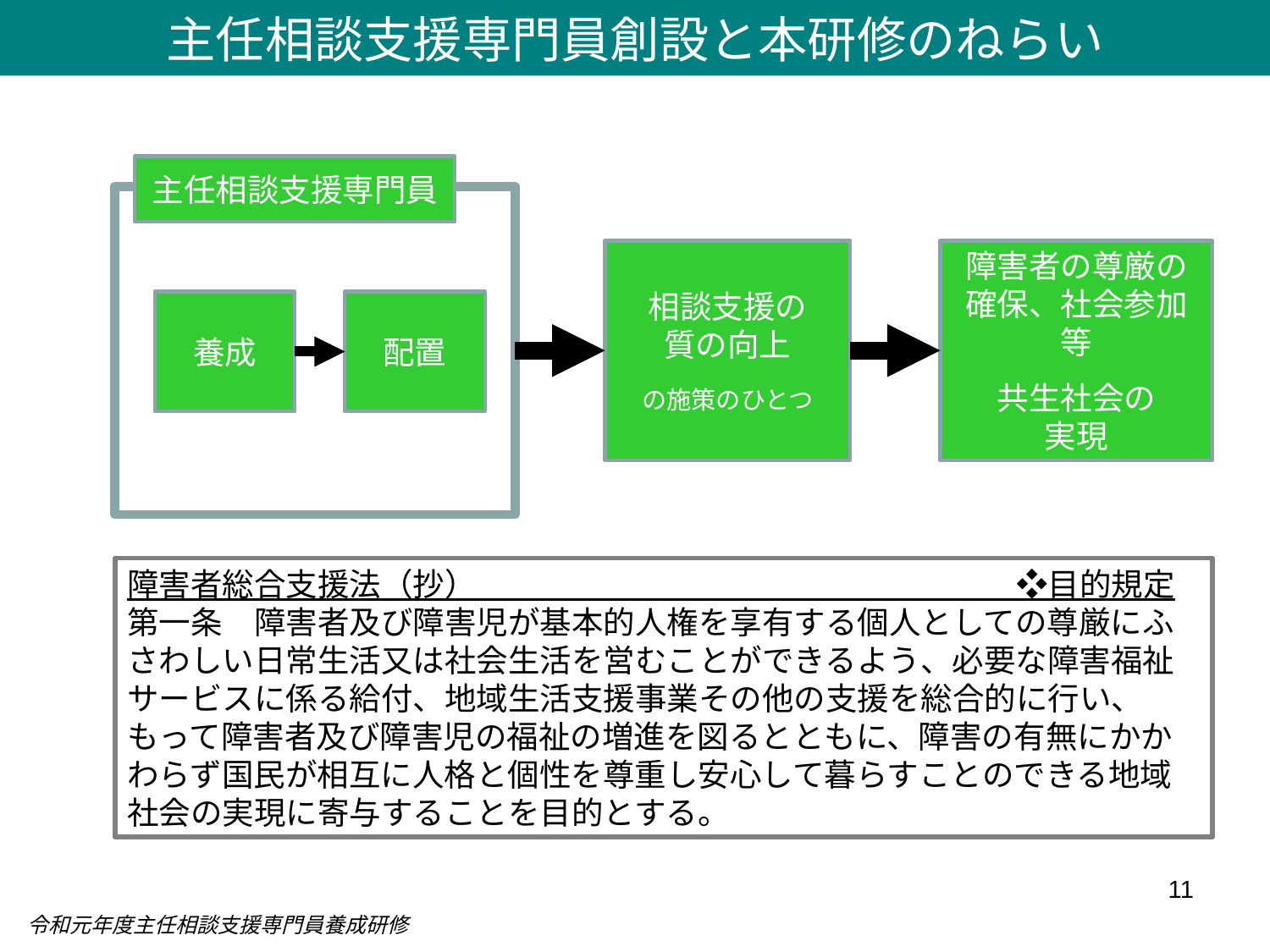

主任相談支援専門員創設と本研修のねらい
主任相談支援専門員

相談支援の
質の向上

の施策のひとつ
障害者の尊厳の確保、社会参加等

共生社会の
実現
養成
配置
障害者総合支援法（抄）　　　　　　　　　　　　　　　　　❖目的規定
第一条　障害者及び障害児が基本的人権を享有する個人としての尊厳にふさわしい日常生活又は社会生活を営むことができるよう、必要な障害福祉サービスに係る給付、地域生活支援事業その他の支援を総合的に行い、もって障害者及び障害児の福祉の増進を図るとともに、障害の有無にかかわらず国民が相互に人格と個性を尊重し安心して暮らすことのできる地域社会の実現に寄与することを目的とする。
11
令和元年度主任相談支援専門員養成研修